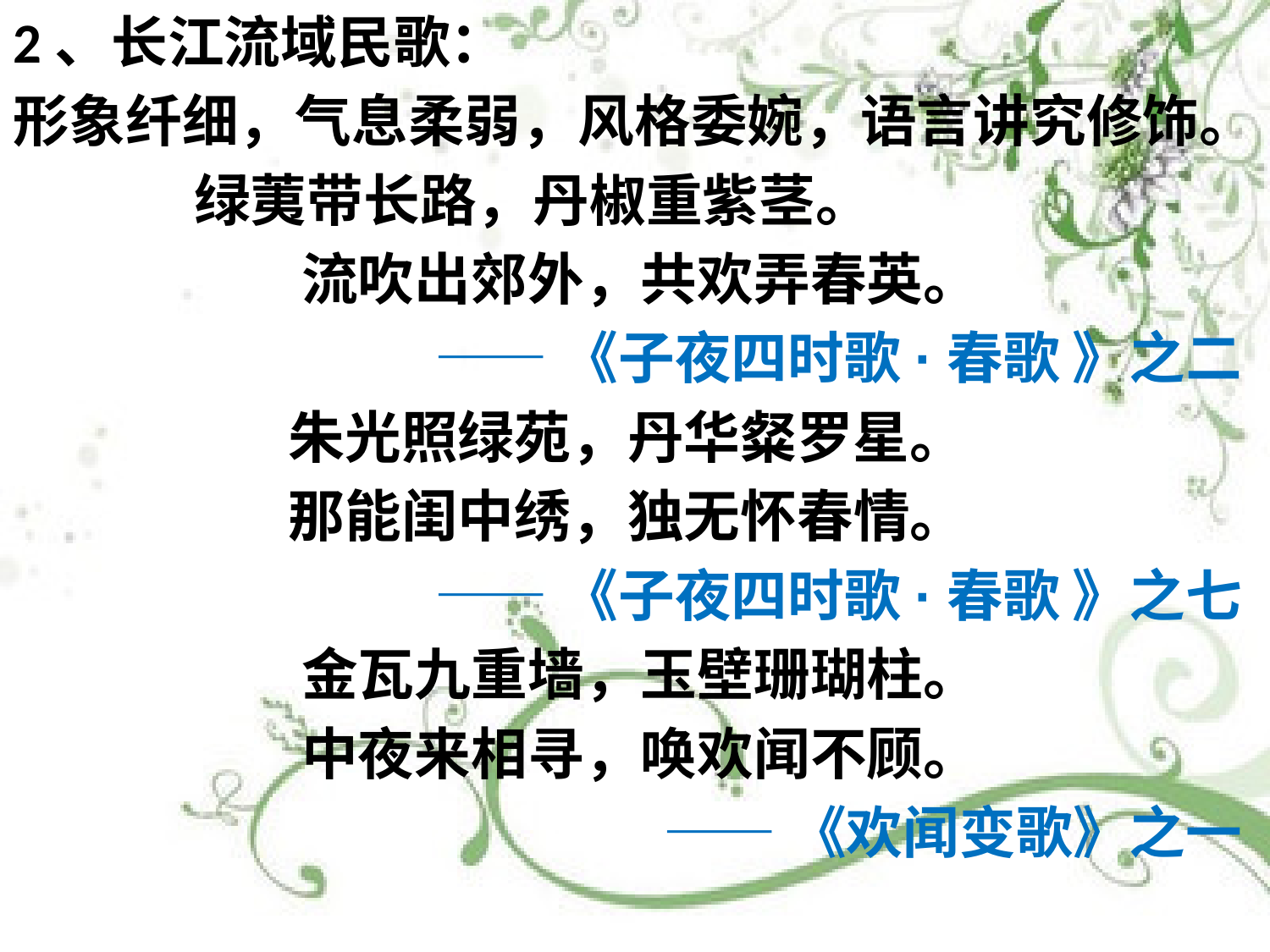

2、长江流域民歌：
形象纤细，气息柔弱，风格委婉，语言讲究修饰。
             绿荑带长路，丹椒重紫茎。
 流吹出郊外，共欢弄春英。
——《子夜四时歌·春歌 》之二
朱光照绿苑，丹华粲罗星。
那能闺中绣，独无怀春情。
——《子夜四时歌·春歌 》之七
 金瓦九重墙，玉壁珊瑚柱。
 中夜来相寻，唤欢闻不顾。
——《欢闻变歌》之一